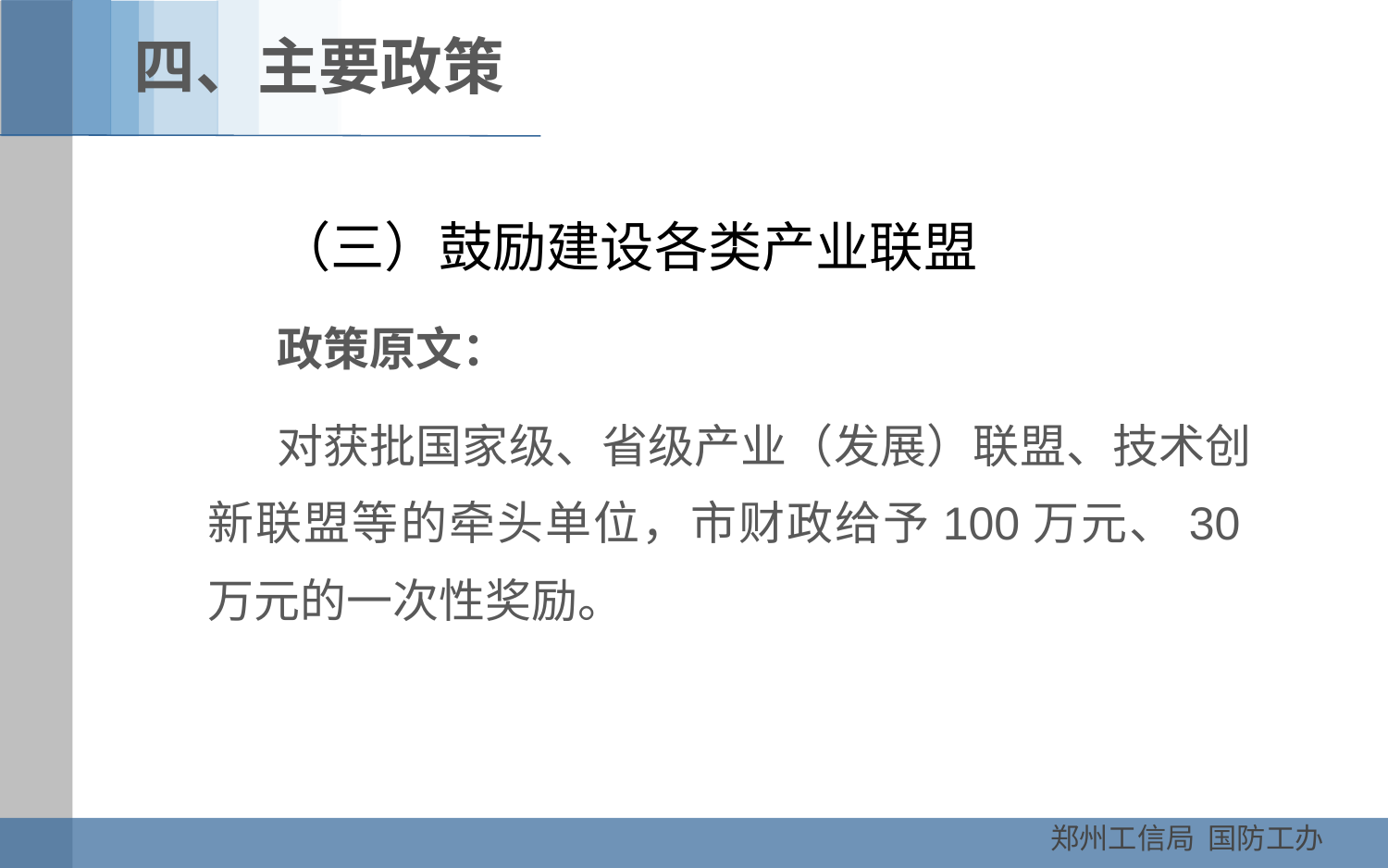

四、主要政策

（三）鼓励建设各类产业联盟
政策原文：
对获批国家级、省级产业（发展）联盟、技术创新联盟等的牵头单位，市财政给予100万元、30万元的一次性奖励。

郑州工信局  国防工办